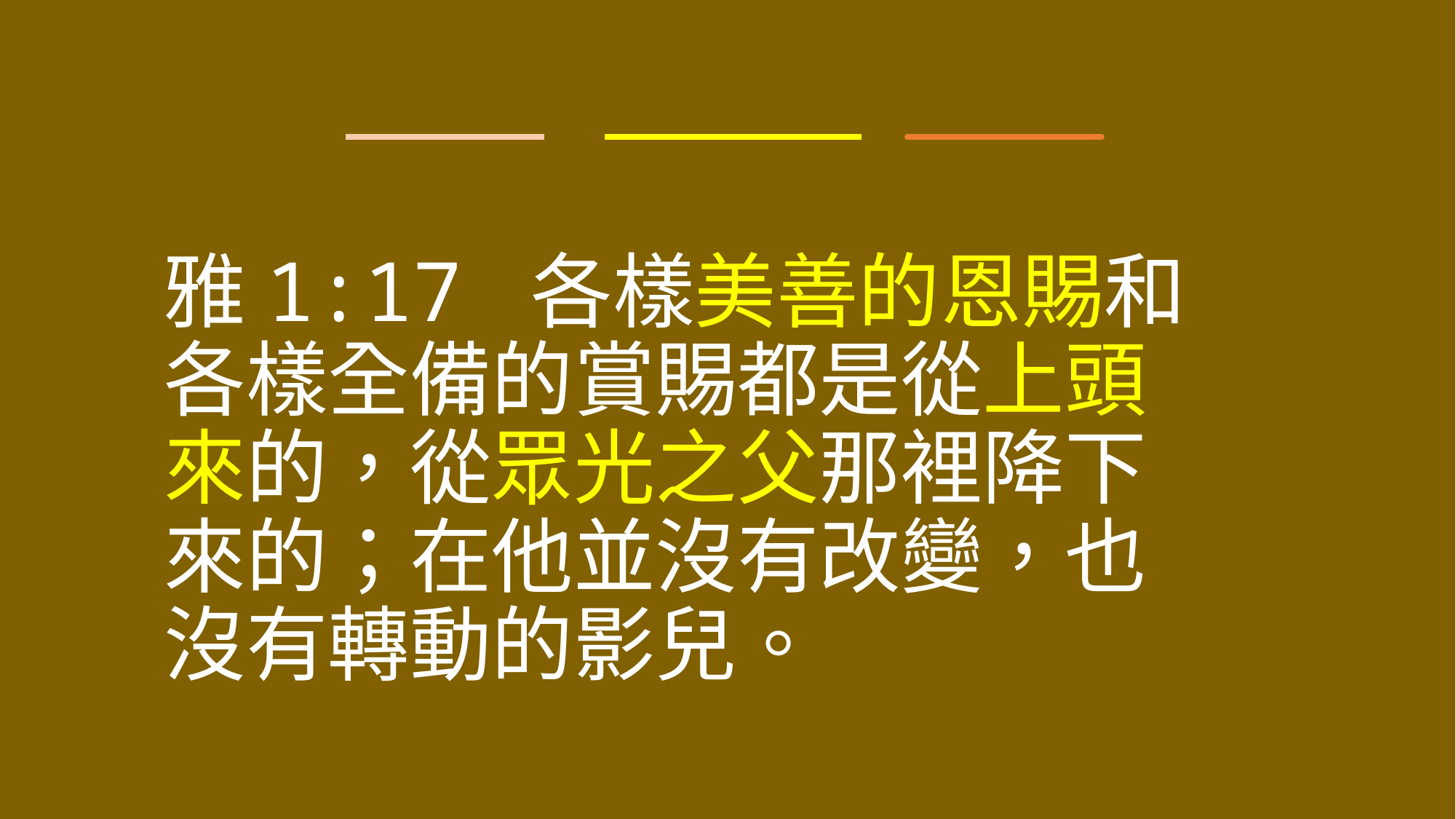

雅1:17 各樣美善的恩賜和各樣全備的賞賜都是從上頭來的，從眾光之父那裡降下來的；在他並沒有改變，也沒有轉動的影兒。